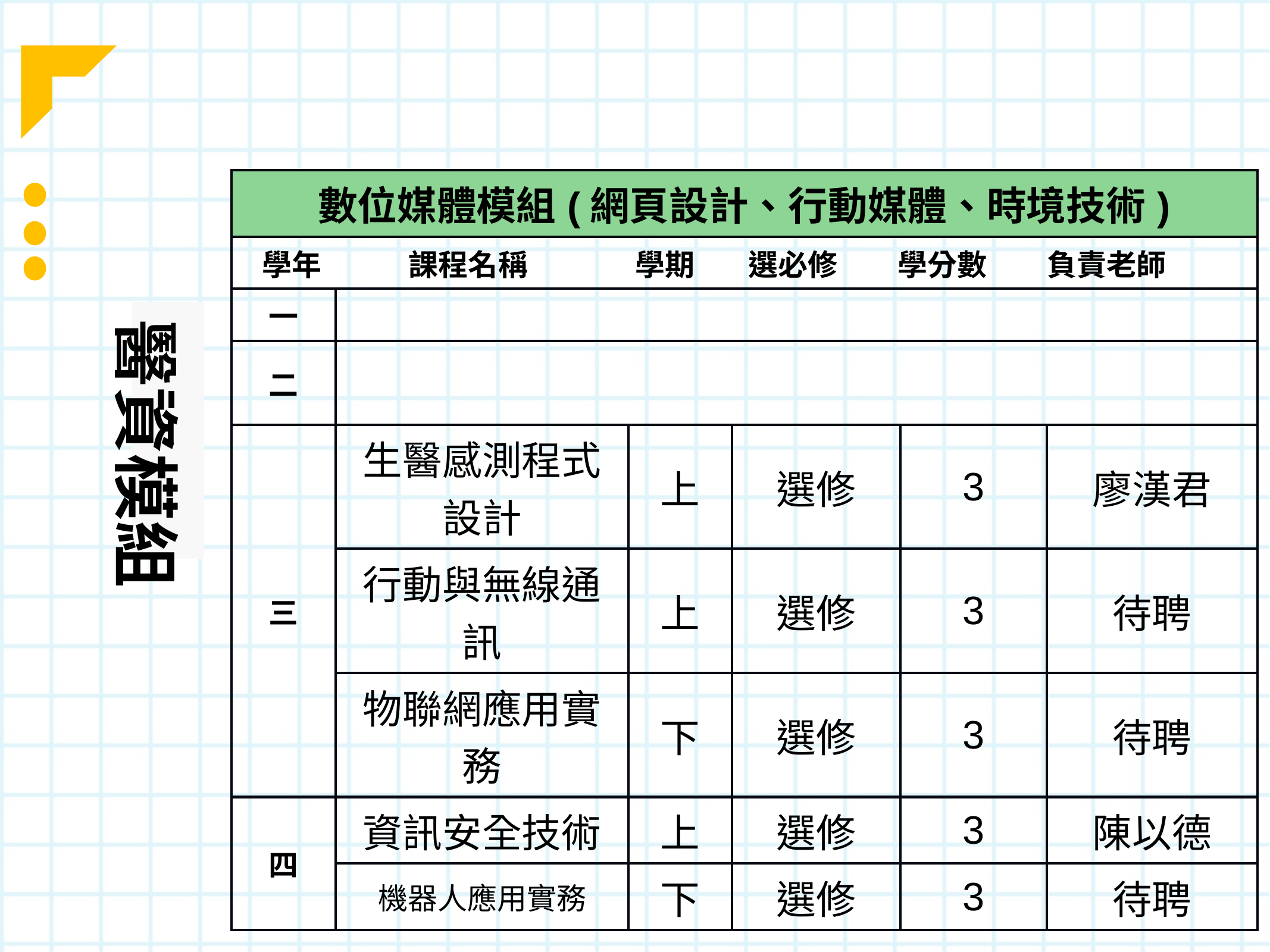

| 數位媒體模組(網頁設計、行動媒體、時境技術) |  |  |  |  |  |
| --- | --- | --- | --- | --- | --- |
| 學年 課程名稱 學期 選必修 學分數 負責老師 |  |  |  |  |  |
| 一 |  |  |  |  |  |
| 二 |  |  |  |  |  |
| 三 | 生醫感測程式設計 | 上 | 選修 | 3 | 廖漢君 |
|  | 行動與無線通訊 | 上 | 選修 | 3 | 待聘 |
|  | 物聯網應用實務 | 下 | 選修 | 3 | 待聘 |
| 四 | 資訊安全技術 | 上 | 選修 | 3 | 陳以德 |
|  | 機器人應用實務 | 下 | 選修 | 3 | 待聘 |

醫資模組